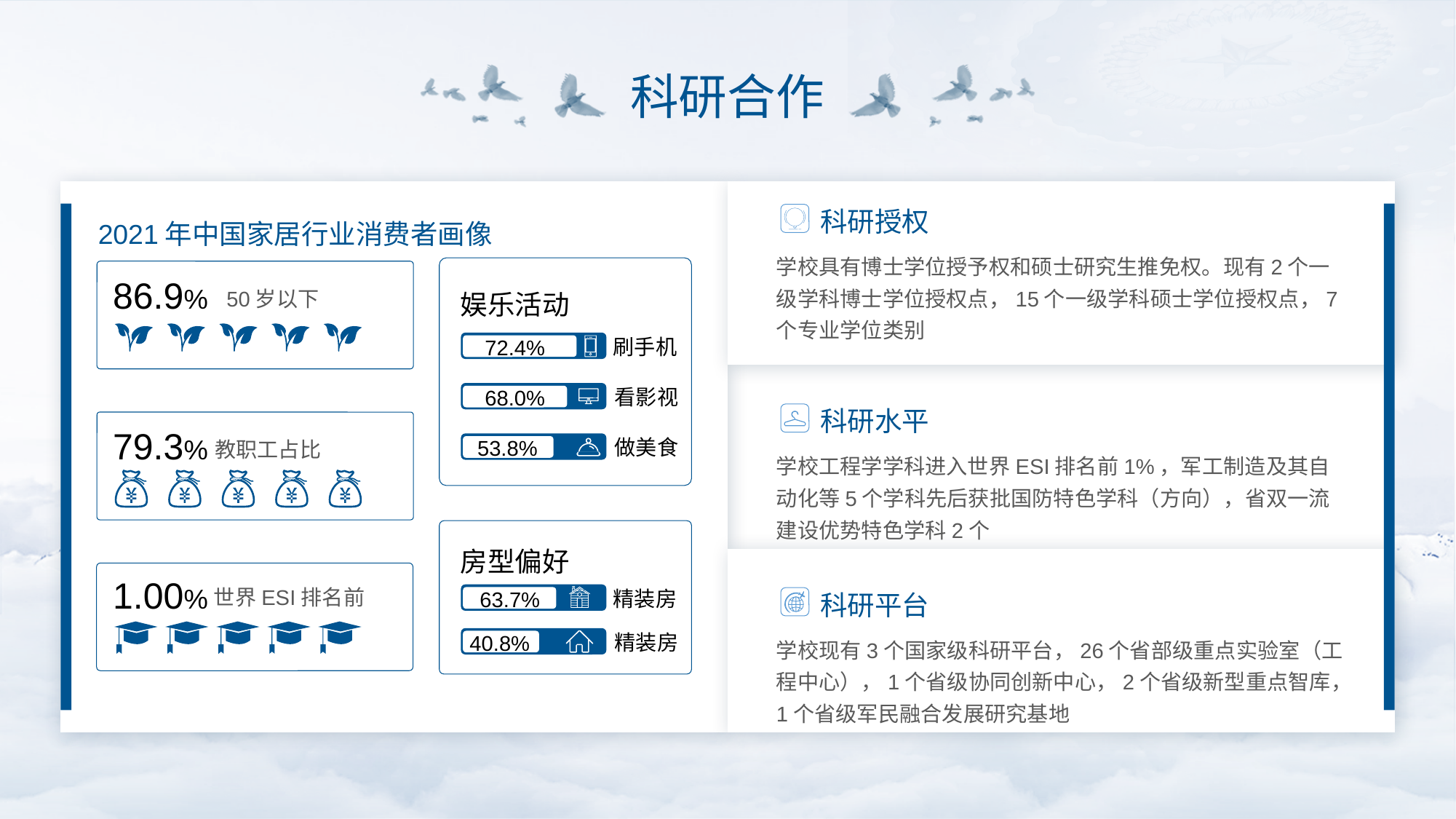

科研合作

科研授权

2021年中国家居行业消费者画像
学校具有博士学位授予权和硕士研究生推免权。现有2个一级学科博士学位授权点，15个一级学科硕士学位授权点，7个专业学位类别

86.9%
50岁以下
娱乐活动

刷手机
72.4%

看影视
68.0%

科研水平

79.3%
教职工占比

做美食
53.8%

学校工程学学科进入世界ESI排名前1%，军工制造及其自动化等5个学科先后获批国防特色学科（方向），省双一流建设优势特色学科2个

房型偏好

1.00%
世界ESI排名前

精装房
63.7%

科研平台

精装房
40.8%

学校现有3个国家级科研平台，26个省部级重点实验室（工程中心），1个省级协同创新中心，2个省级新型重点智库，1个省级军民融合发展研究基地